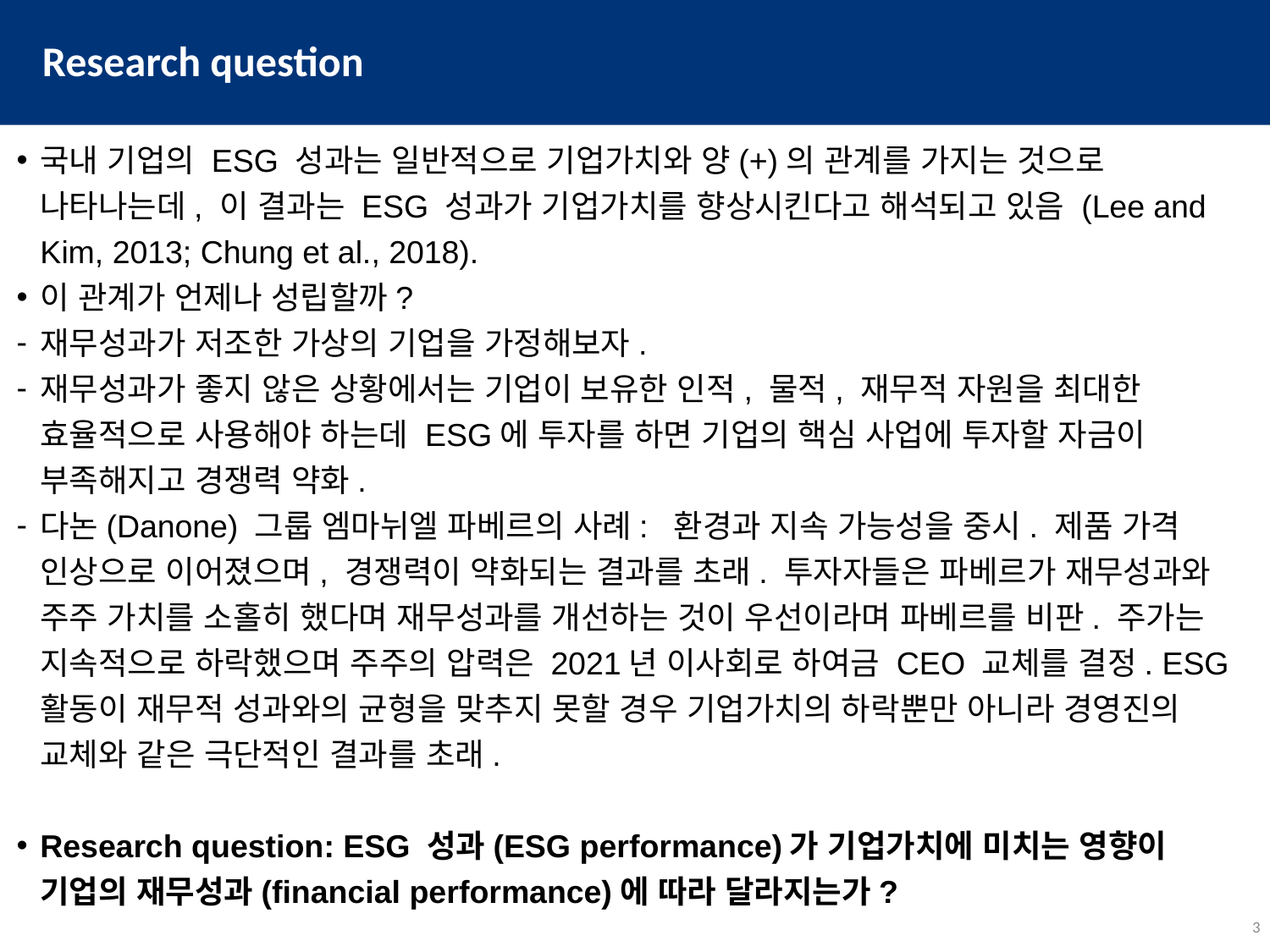

# Research question
국내 기업의 ESG 성과는 일반적으로 기업가치와 양(+)의 관계를 가지는 것으로 나타나는데, 이 결과는 ESG 성과가 기업가치를 향상시킨다고 해석되고 있음 (Lee and Kim, 2013; Chung et al., 2018).
이 관계가 언제나 성립할까?
재무성과가 저조한 가상의 기업을 가정해보자.
재무성과가 좋지 않은 상황에서는 기업이 보유한 인적, 물적, 재무적 자원을 최대한 효율적으로 사용해야 하는데 ESG에 투자를 하면 기업의 핵심 사업에 투자할 자금이 부족해지고 경쟁력 약화.
다논(Danone) 그룹 엠마뉘엘 파베르의 사례:  환경과 지속 가능성을 중시. 제품 가격 인상으로 이어졌으며, 경쟁력이 약화되는 결과를 초래. 투자자들은 파베르가 재무성과와 주주 가치를 소홀히 했다며 재무성과를 개선하는 것이 우선이라며 파베르를 비판. 주가는 지속적으로 하락했으며 주주의 압력은 2021년 이사회로 하여금 CEO 교체를 결정. ESG 활동이 재무적 성과와의 균형을 맞추지 못할 경우 기업가치의 하락뿐만 아니라 경영진의 교체와 같은 극단적인 결과를 초래.

Research question: ESG 성과(ESG performance)가 기업가치에 미치는 영향이 기업의 재무성과(financial performance)에 따라 달라지는가?